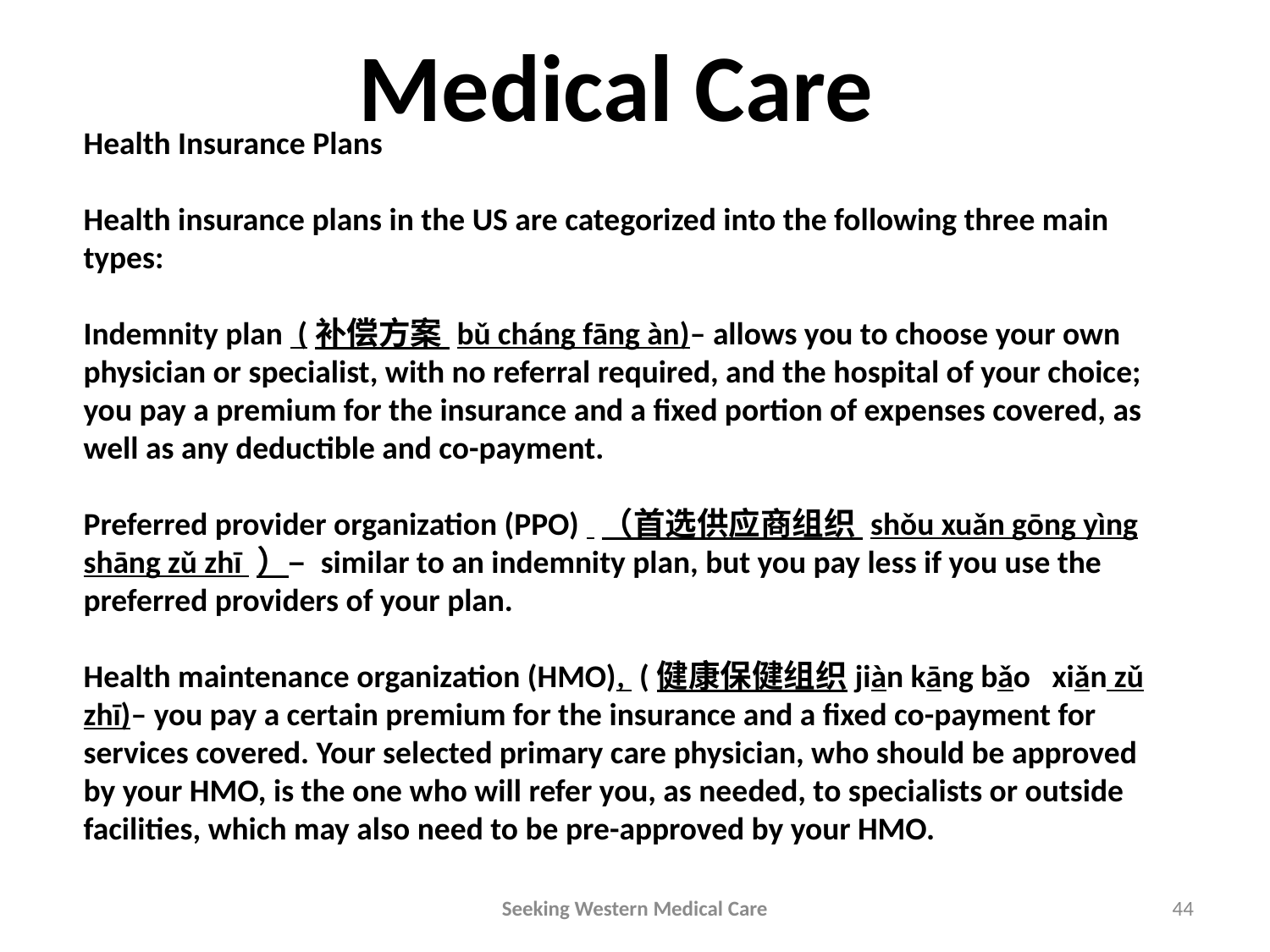

Medical Care
Health Insurance Plans

Health insurance plans in the US are categorized into the following three main types:

Indemnity plan  (补偿方案 bǔ cháng fāng àn)– allows you to choose your own physician or specialist, with no referral required, and the hospital of your choice; you pay a premium for the insurance and a fixed portion of expenses covered, as well as any deductible and co-payment.

Preferred provider organization (PPO)  （首选供应商组织 shǒu xuǎn gōng yìng shāng zǔ zhī ）– similar to an indemnity plan, but you pay less if you use the preferred providers of your plan.

Health maintenance organization (HMO),  (健康保健组织jiàn kāng bǎo   xiǎn zǔ zhī)– you pay a certain premium for the insurance and a fixed co-payment for services covered. Your selected primary care physician, who should be approved by your HMO, is the one who will refer you, as needed, to specialists or outside facilities, which may also need to be pre-approved by your HMO.
Seeking Western Medical Care
44